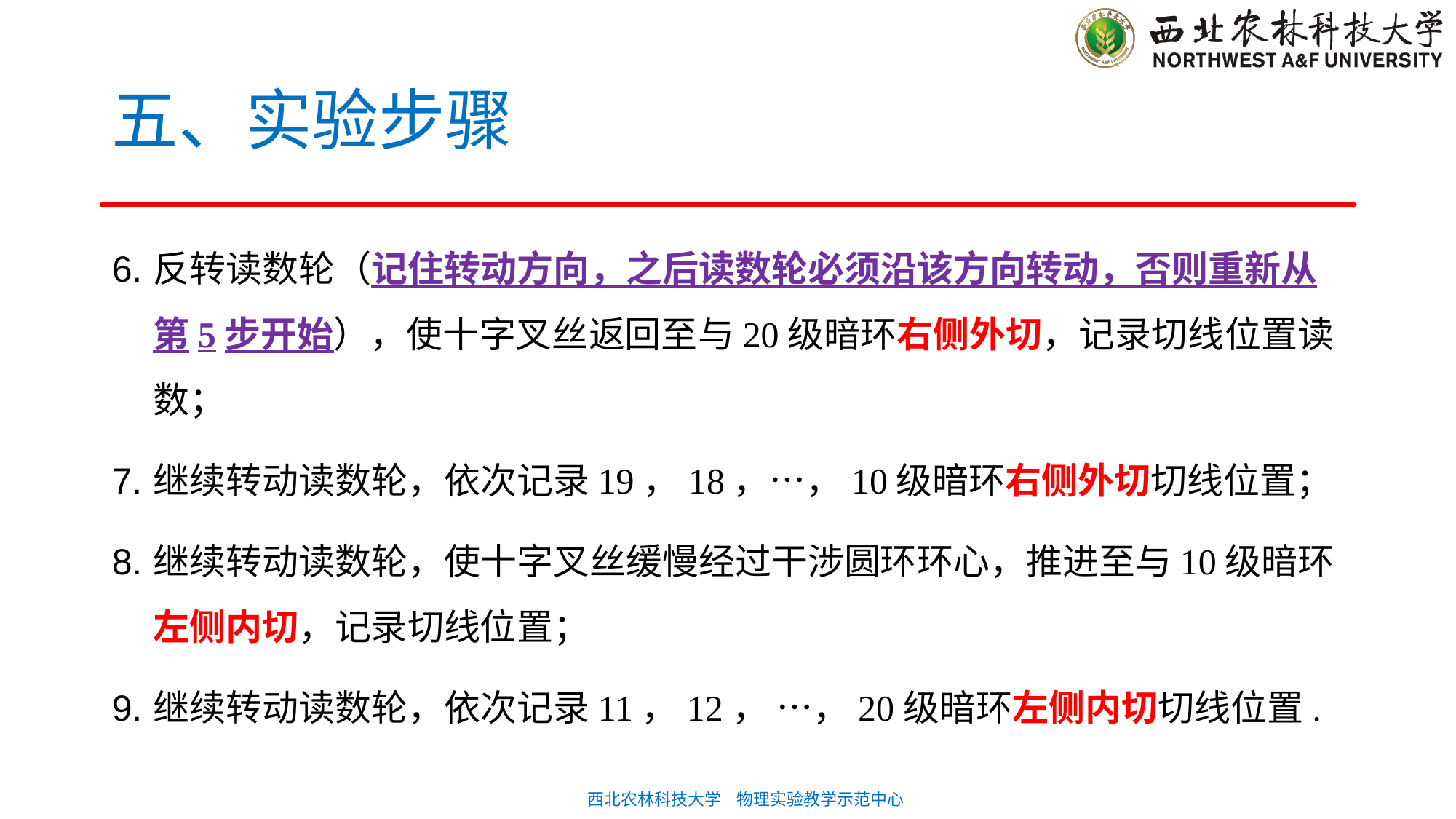

# 五、实验步骤
反转读数轮（记住转动方向，之后读数轮必须沿该方向转动，否则重新从第5步开始），使十字叉丝返回至与20级暗环右侧外切，记录切线位置读数；
继续转动读数轮，依次记录19，18，…，10级暗环右侧外切切线位置；
继续转动读数轮，使十字叉丝缓慢经过干涉圆环环心，推进至与10级暗环左侧内切，记录切线位置；
继续转动读数轮，依次记录11，12， …，20级暗环左侧内切切线位置.